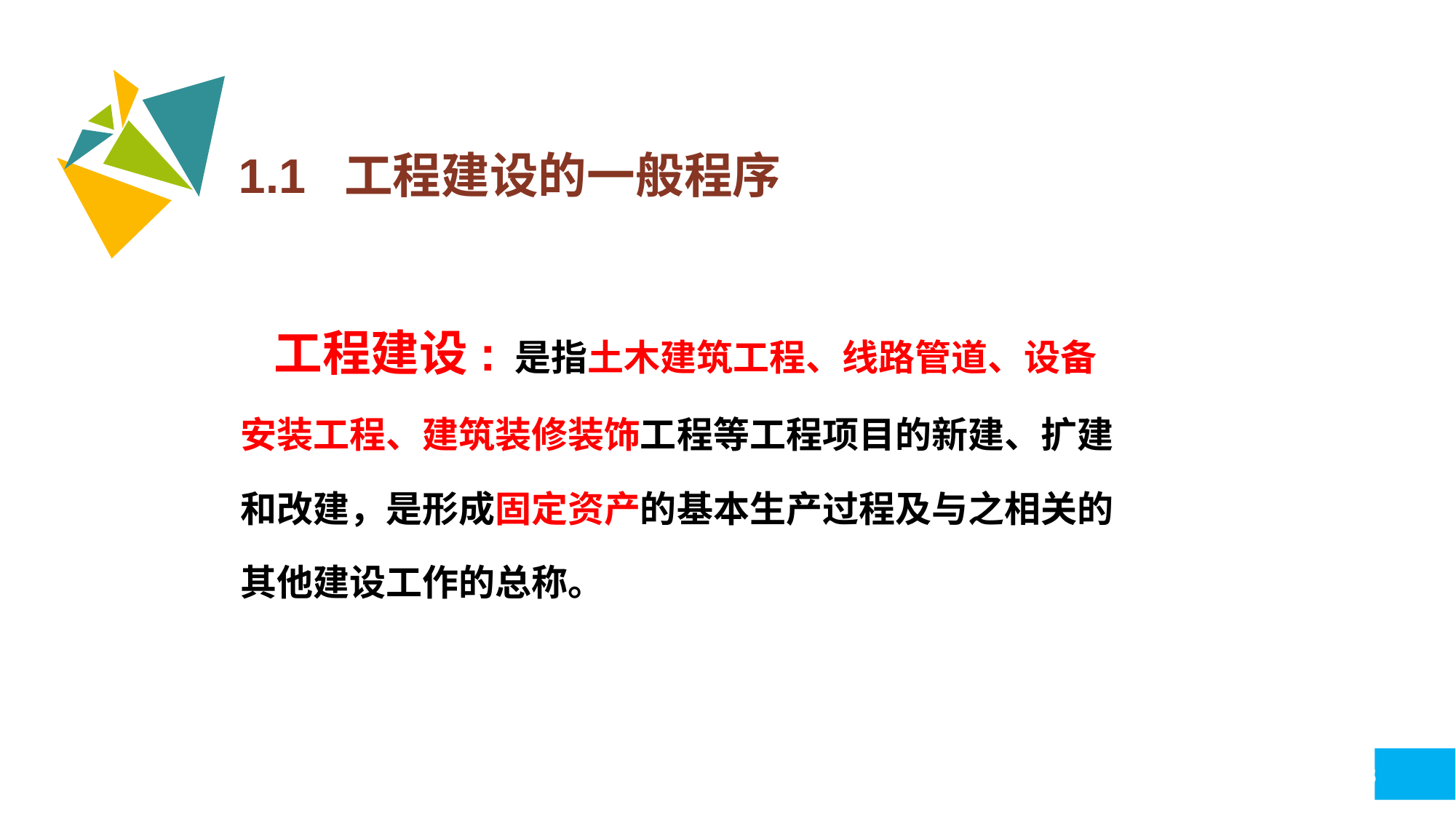

1.1  工程建设的一般程序
  工程建设: 是指土木建筑工程、线路管道、设备安装工程、建筑装修装饰工程等工程项目的新建、扩建和改建，是形成固定资产的基本生产过程及与之相关的其他建设工作的总称。